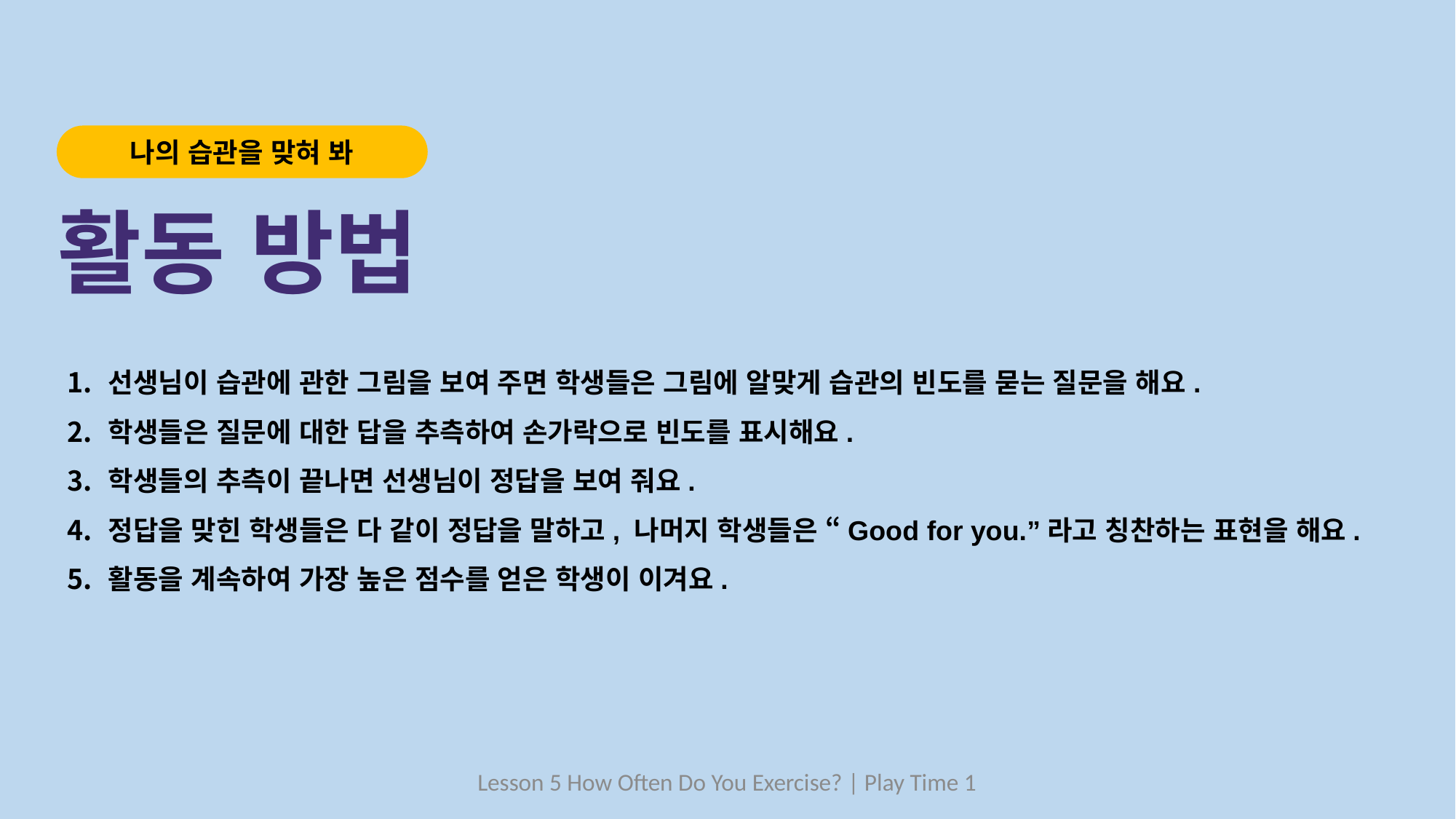

나의 습관을 맞혀 봐
활동 방법
선생님이 습관에 관한 그림을 보여 주면 학생들은 그림에 알맞게 습관의 빈도를 묻는 질문을 해요.
학생들은 질문에 대한 답을 추측하여 손가락으로 빈도를 표시해요.
학생들의 추측이 끝나면 선생님이 정답을 보여 줘요.
정답을 맞힌 학생들은 다 같이 정답을 말하고, 나머지 학생들은 “Good for you.”라고 칭찬하는 표현을 해요.
활동을 계속하여 가장 높은 점수를 얻은 학생이 이겨요.
Lesson 5 How Often Do You Exercise? | Play Time 1